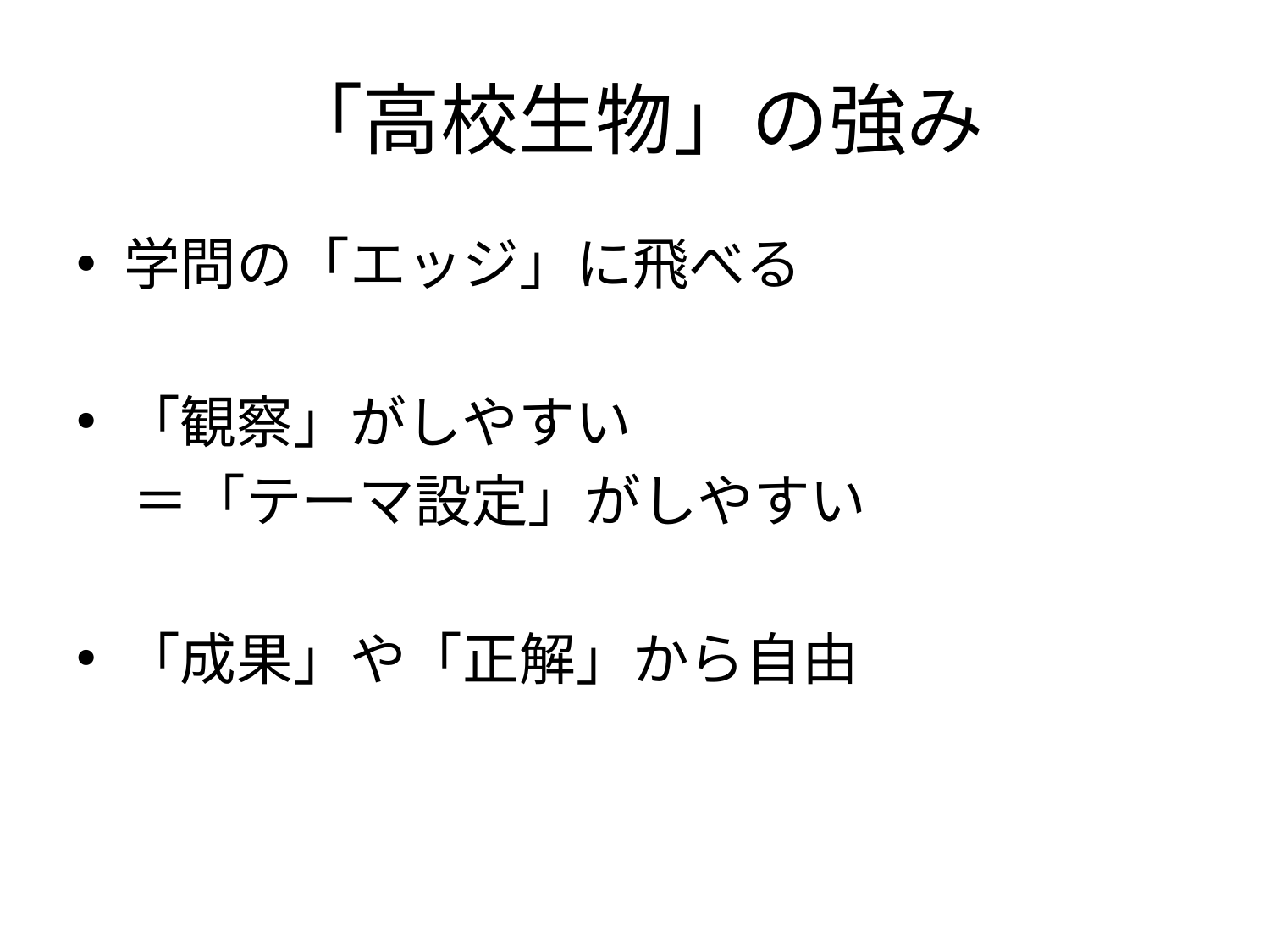

# 「高校生物」の強み
学問の「エッジ」に飛べる

「観察」がしやすい
　＝「テーマ設定」がしやすい

「成果」や「正解」から自由